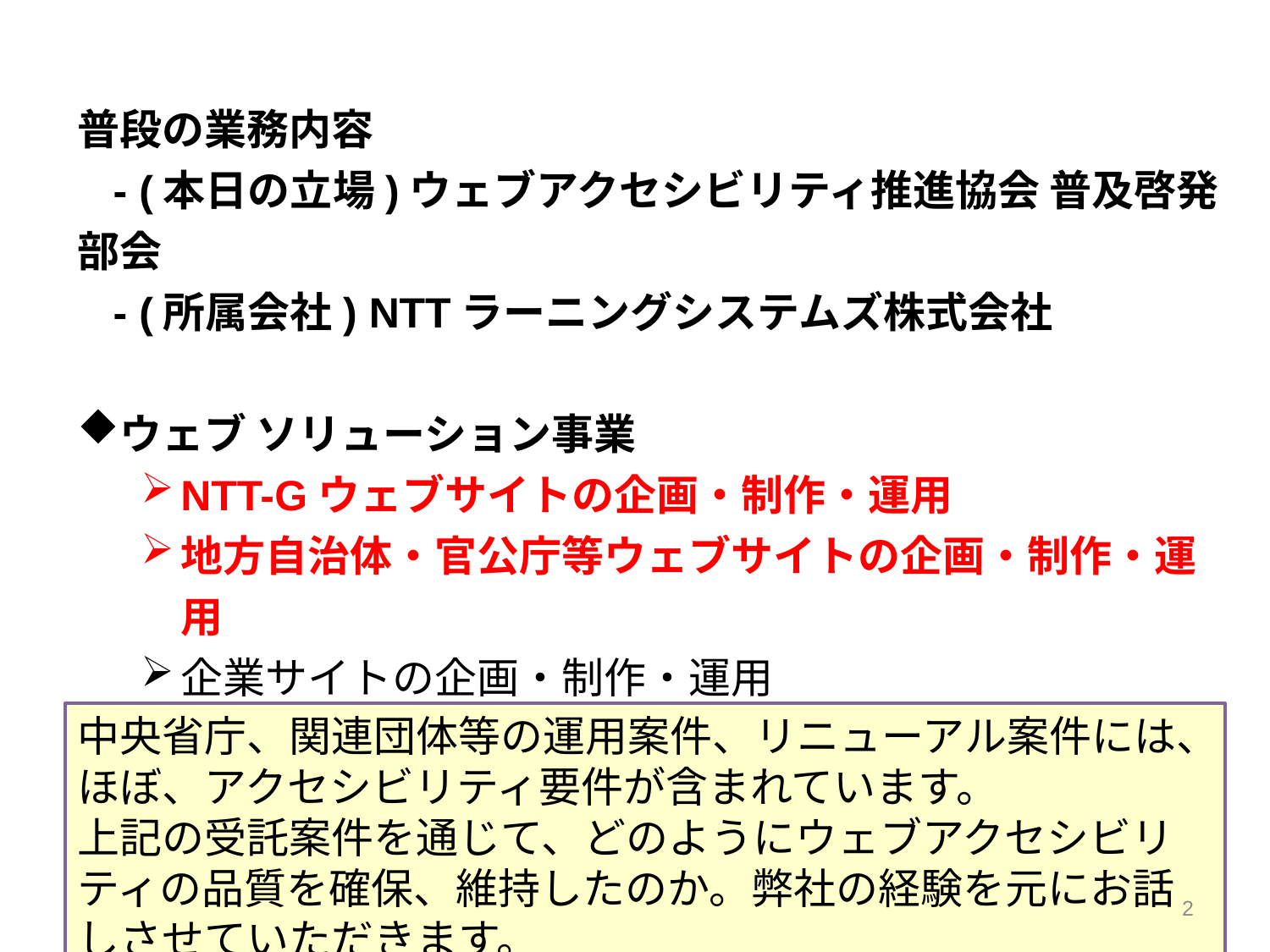

普段の業務内容
   - (本日の立場)ウェブアクセシビリティ推進協会 普及啓発部会
   - (所属会社) NTTラーニングシステムズ株式会社

ウェブ ソリューション事業
NTT-Gウェブサイトの企画・制作・運用
地方自治体・官公庁等ウェブサイトの企画・制作・運用
企業サイトの企画・制作・運用
eラーニングシステムの構築運用
中央省庁、関連団体等の運用案件、リニューアル案件には、ほぼ、アクセシビリティ要件が含まれています。
上記の受託案件を通じて、どのようにウェブアクセシビリティの品質を確保、維持したのか。弊社の経験を元にお話しさせていただきます。
2